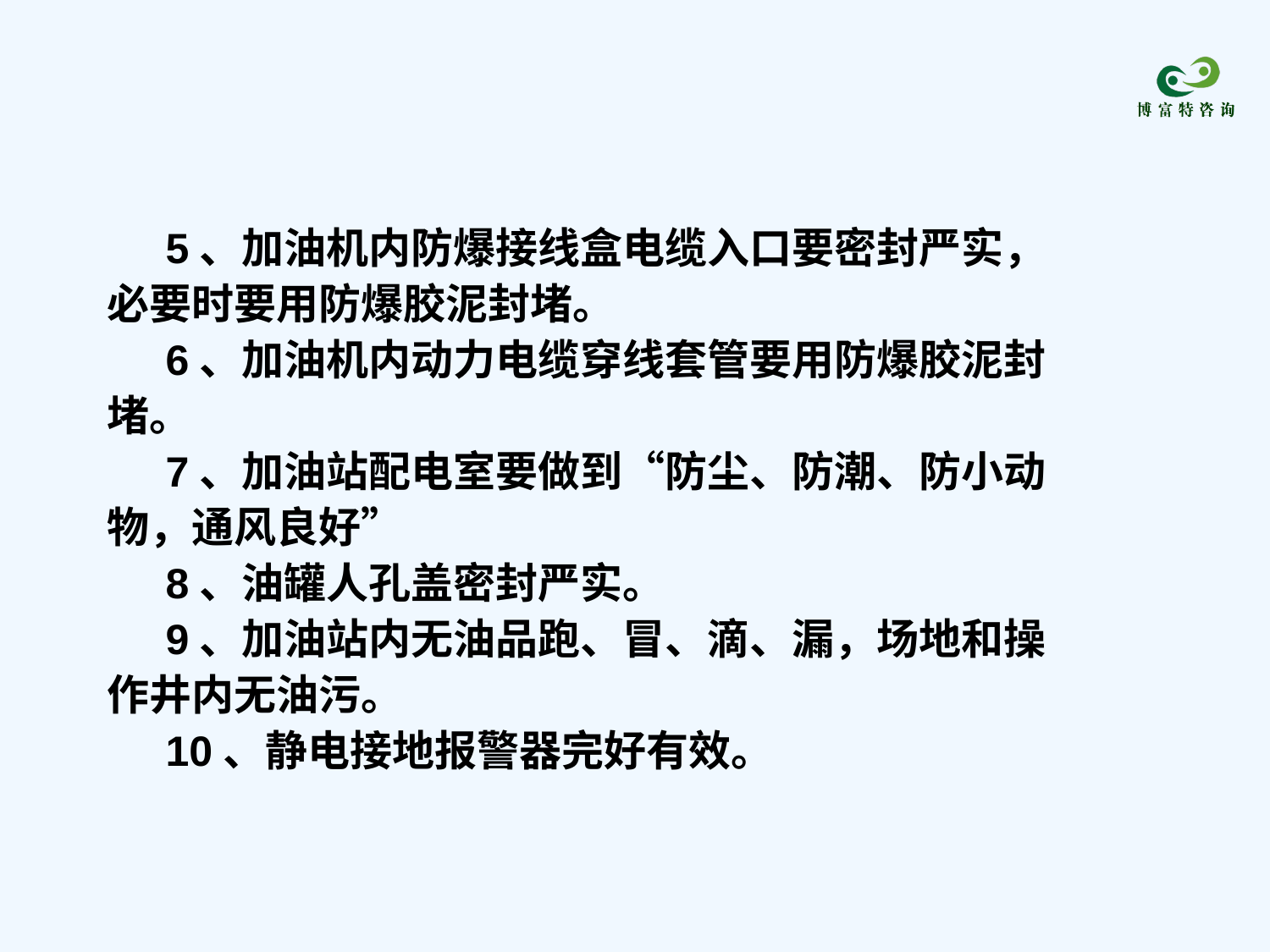

5、加油机内防爆接线盒电缆入口要密封严实，必要时要用防爆胶泥封堵。
6、加油机内动力电缆穿线套管要用防爆胶泥封堵。
7、加油站配电室要做到“防尘、防潮、防小动物，通风良好”
8、油罐人孔盖密封严实。
9、加油站内无油品跑、冒、滴、漏，场地和操作井内无油污。
10、静电接地报警器完好有效。
25